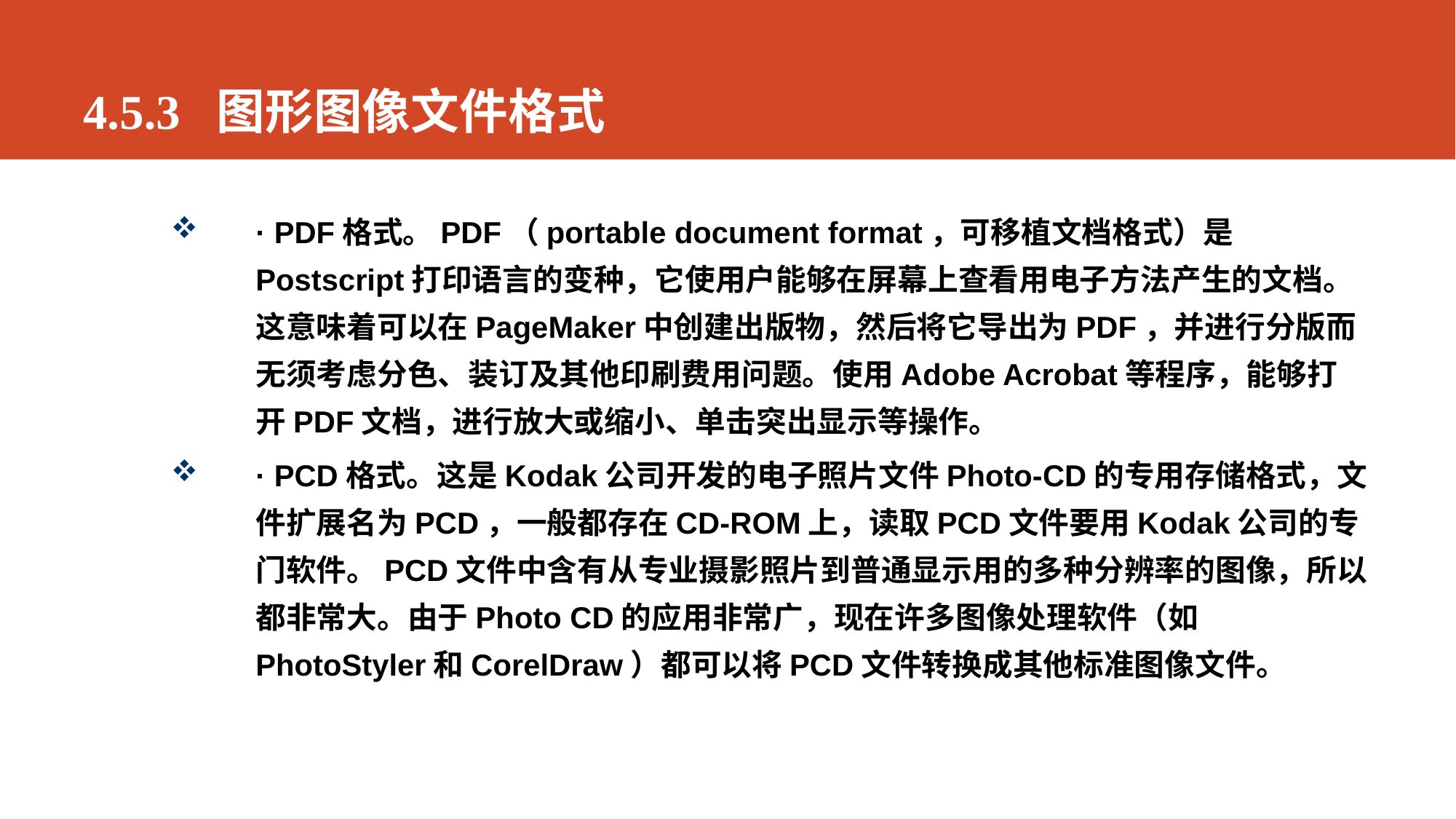

# 4.5.3  图形图像文件格式
· PDF格式。PDF（portable document format，可移植文档格式）是Postscript打印语言的变种，它使用户能够在屏幕上查看用电子方法产生的文档。这意味着可以在PageMaker中创建出版物，然后将它导出为PDF，并进行分版而无须考虑分色、装订及其他印刷费用问题。使用Adobe Acrobat等程序，能够打开PDF文档，进行放大或缩小、单击突出显示等操作。
· PCD格式。这是Kodak公司开发的电子照片文件Photo-CD的专用存储格式，文件扩展名为PCD，一般都存在CD-ROM上，读取PCD文件要用Kodak公司的专门软件。PCD文件中含有从专业摄影照片到普通显示用的多种分辨率的图像，所以都非常大。由于Photo CD的应用非常广，现在许多图像处理软件（如PhotoStyler和CorelDraw）都可以将PCD文件转换成其他标准图像文件。